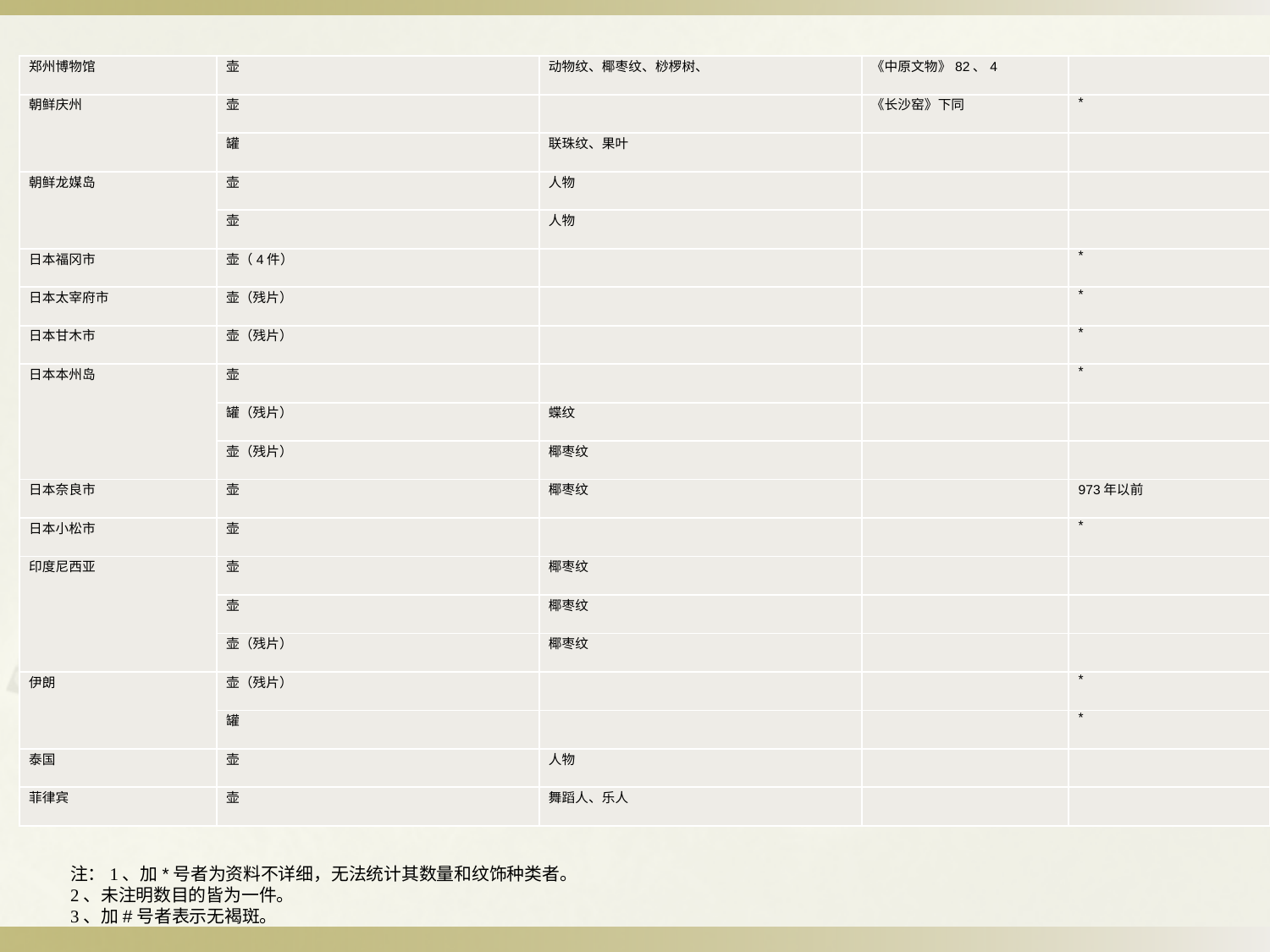

#
| 郑州博物馆 | 壶 | 动物纹、椰枣纹、桫椤树、 | 《中原文物》82、4 |  |
| --- | --- | --- | --- | --- |
| 朝鲜庆州 | 壶 |  | 《长沙窑》下同 | \* |
|  | 罐 | 联珠纹、果叶 |  |  |
| 朝鲜龙媒岛 | 壶 | 人物 |  |  |
|  | 壶 | 人物 |  |  |
| 日本福冈市 | 壶（4件） |  |  | \* |
| 日本太宰府市 | 壶（残片） |  |  | \* |
| 日本甘木市 | 壶（残片） |  |  | \* |
| 日本本州岛 | 壶 |  |  | \* |
|  | 罐（残片） | 蝶纹 |  |  |
|  | 壶（残片） | 椰枣纹 |  |  |
| 日本奈良市 | 壶 | 椰枣纹 |  | 973年以前 |
| 日本小松市 | 壶 |  |  | \* |
| 印度尼西亚 | 壶 | 椰枣纹 |  |  |
|  | 壶 | 椰枣纹 |  |  |
|  | 壶（残片） | 椰枣纹 |  |  |
| 伊朗 | 壶（残片） |  |  | \* |
|  | 罐 |  |  | \* |
| 泰国 | 壶 | 人物 |  |  |
| 菲律宾 | 壶 | 舞蹈人、乐人 |  |  |
注：1、加*号者为资料不详细，无法统计其数量和纹饰种类者。
2、未注明数目的皆为一件。
3、加#号者表示无褐斑。